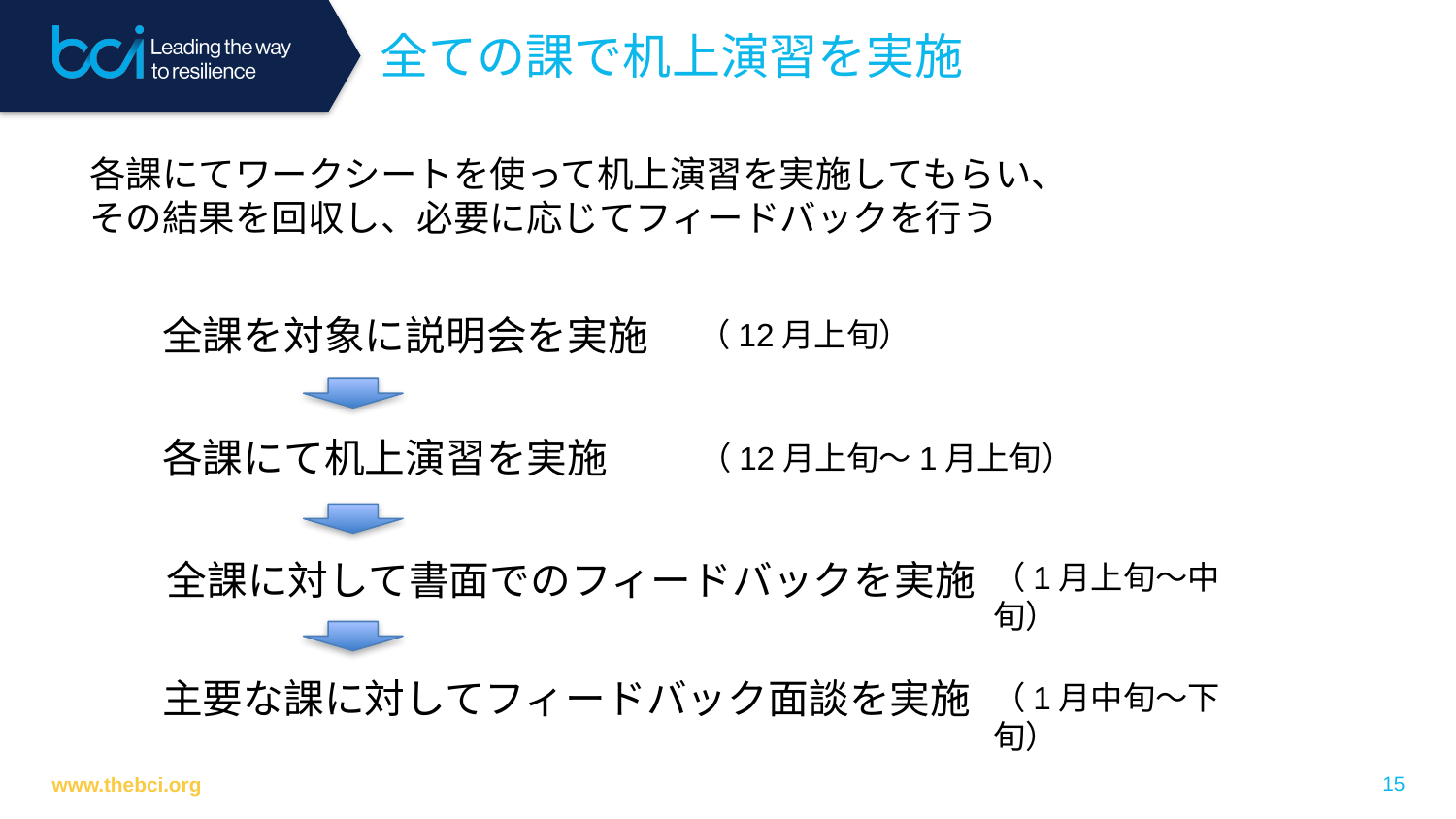

全ての課で机上演習を実施
各課にてワークシートを使って机上演習を実施してもらい、
その結果を回収し、必要に応じてフィードバックを行う
全課を対象に説明会を実施
（12月上旬）

各課にて机上演習を実施
（12月上旬〜1月上旬）

全課に対して書面でのフィードバックを実施
（1月上旬〜中旬）

主要な課に対してフィードバック面談を実施
（1月中旬〜下旬）